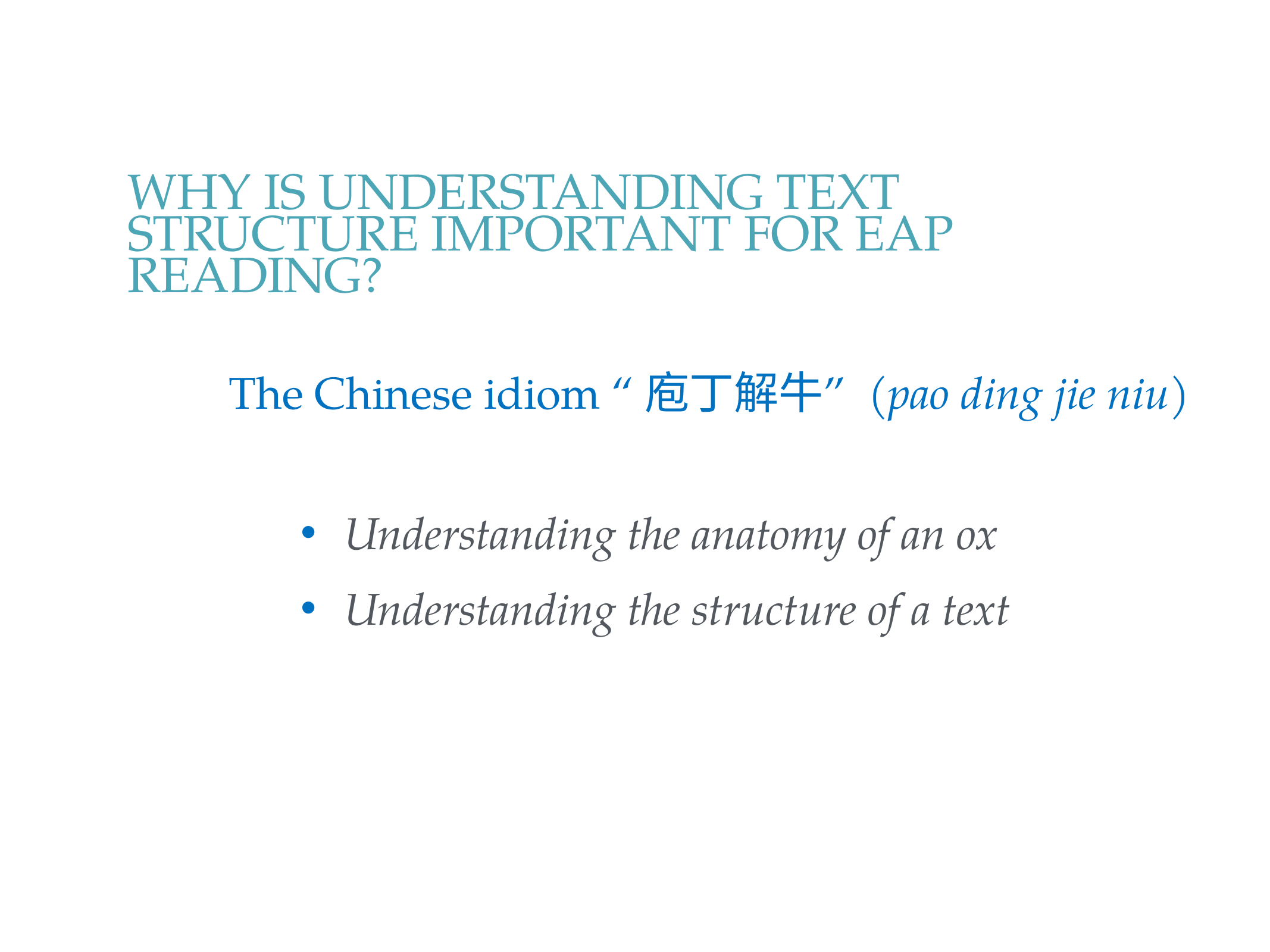

Why is understanding text structure important for EAP reading?
The Chinese idiom “庖丁解牛” (pao ding jie niu)

Understanding the anatomy of an ox
Understanding the structure of a text